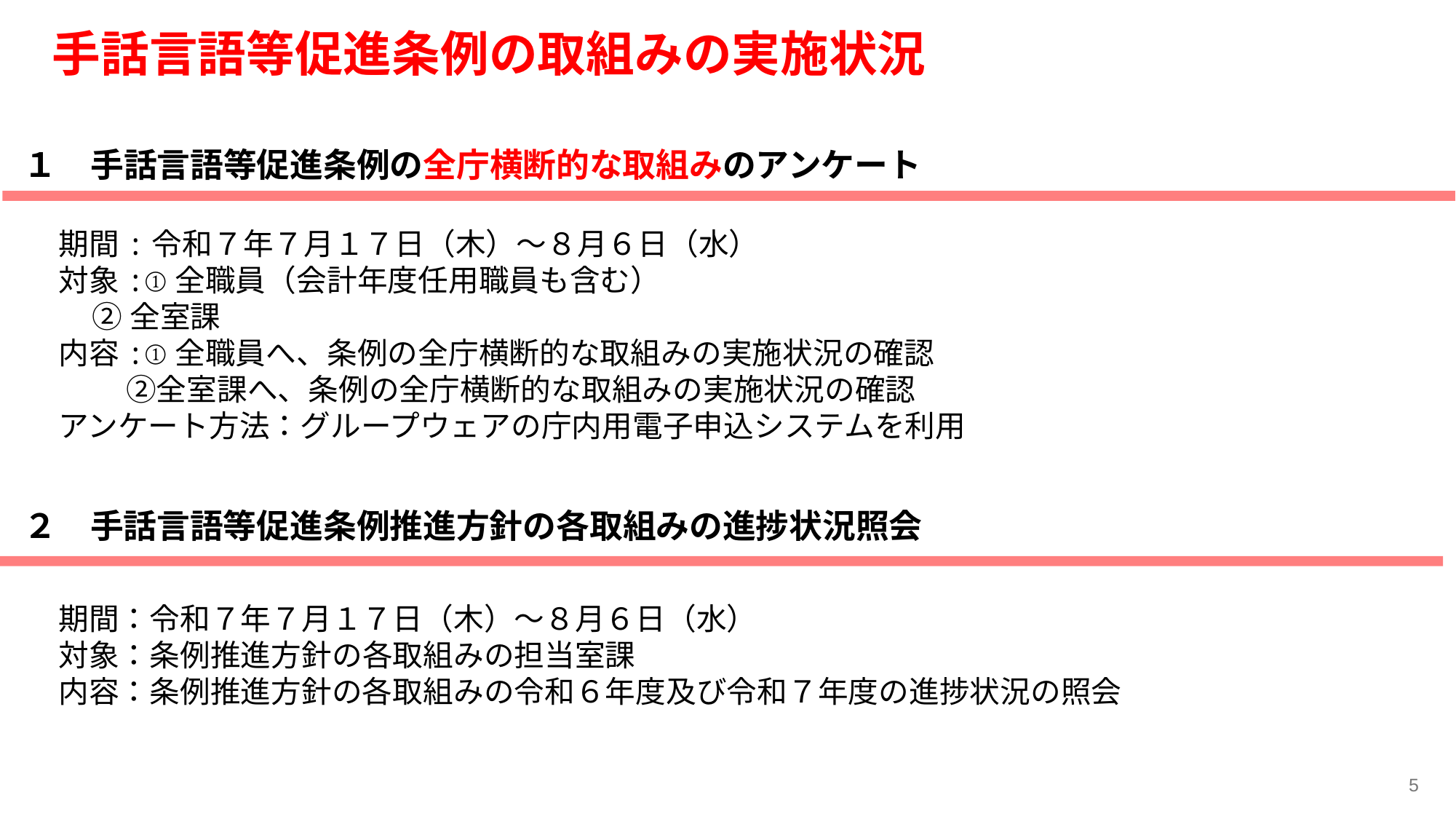

手話言語等促進条例の取組みの実施状況
第４期計画進捗確認等の実施状況
１　手話言語等促進条例の全庁横断的な取組みのアンケート

期間:令和７年７月１７日（木）～８月６日（水）
対象:①全職員（会計年度任用職員も含む）
     ②全室課
内容:①全職員へ、条例の全庁横断的な取組みの実施状況の確認
　　 ②全室課へ、条例の全庁横断的な取組みの実施状況の確認
アンケート方法：グループウェアの庁内用電子申込システムを利用
２　手話言語等促進条例推進方針の各取組みの進捗状況照会

期間：令和７年７月１７日（木）～８月６日（水）
対象：条例推進方針の各取組みの担当室課
内容：条例推進方針の各取組みの令和６年度及び令和７年度の進捗状況の照会

5